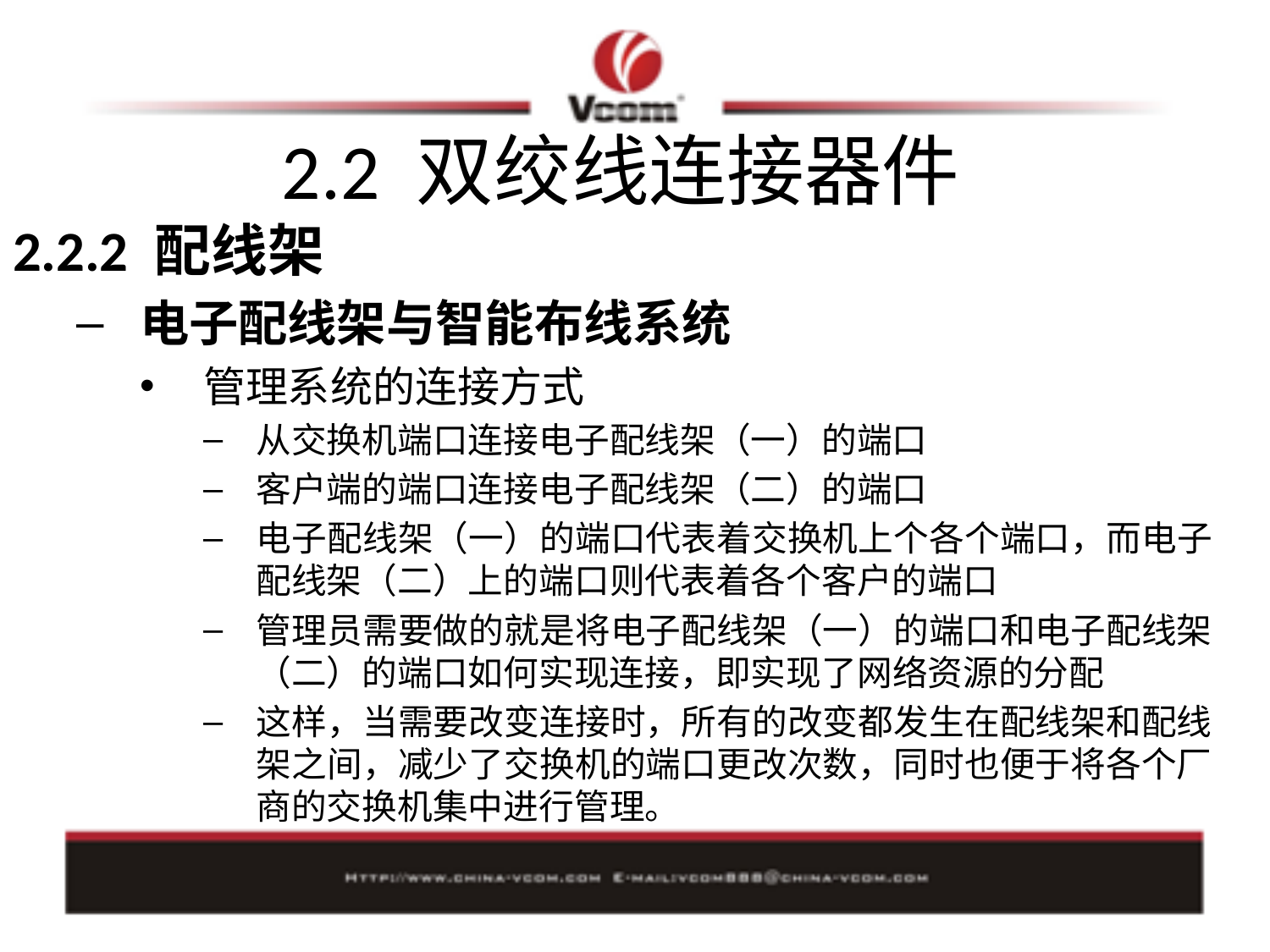

# 2.2 双绞线连接器件
2.2.2 配线架
电子配线架与智能布线系统
管理系统的连接方式
从交换机端口连接电子配线架（一）的端口
客户端的端口连接电子配线架（二）的端口
电子配线架（一）的端口代表着交换机上个各个端口，而电子配线架（二）上的端口则代表着各个客户的端口
管理员需要做的就是将电子配线架（一）的端口和电子配线架（二）的端口如何实现连接，即实现了网络资源的分配
这样，当需要改变连接时，所有的改变都发生在配线架和配线架之间，减少了交换机的端口更改次数，同时也便于将各个厂商的交换机集中进行管理。